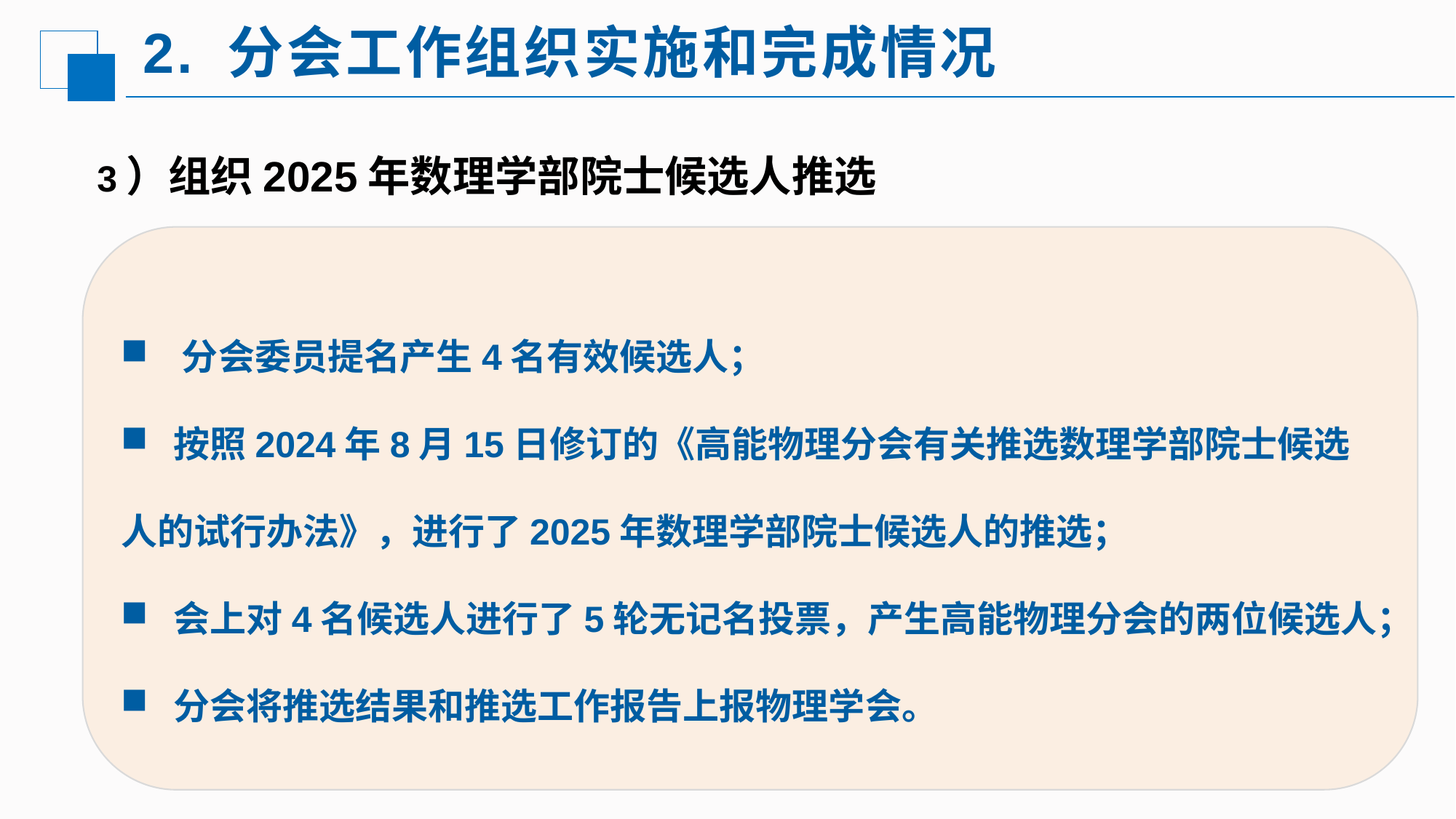

# 2. 分会工作组织实施和完成情况
    3）组织2025年数理学部院士候选人推选
   分会委员提名产生4名有效候选人；
  按照2024年8月15日修订的《高能物理分会有关推选数理学部院士候选人的试行办法》，进行了2025年数理学部院士候选人的推选；
  会上对4名候选人进行了5轮无记名投票，产生高能物理分会的两位候选人；
  分会将推选结果和推选工作报告上报物理学会。